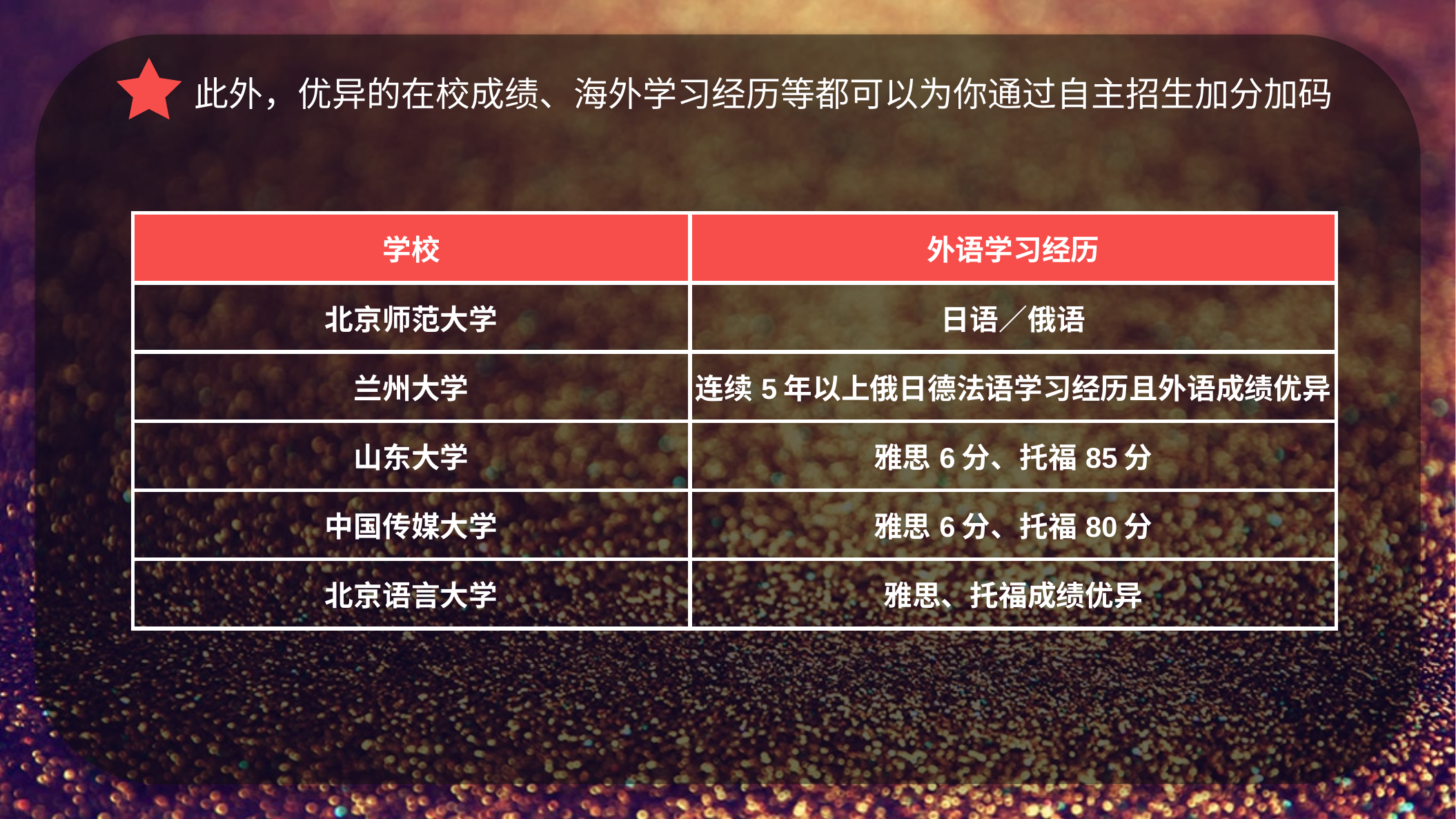

此外，优异的在校成绩、海外学习经历等都可以为你通过自主招生加分加码
| 学校 | 外语学习经历 |
| --- | --- |
| 北京师范大学 | 日语∕俄语 |
| 兰州大学 | 连续5年以上俄日德法语学习经历且外语成绩优异 |
| 山东大学 | 雅思6分、托福85分 |
| 中国传媒大学 | 雅思6分、托福80分 |
| 北京语言大学 | 雅思、托福成绩优异 |